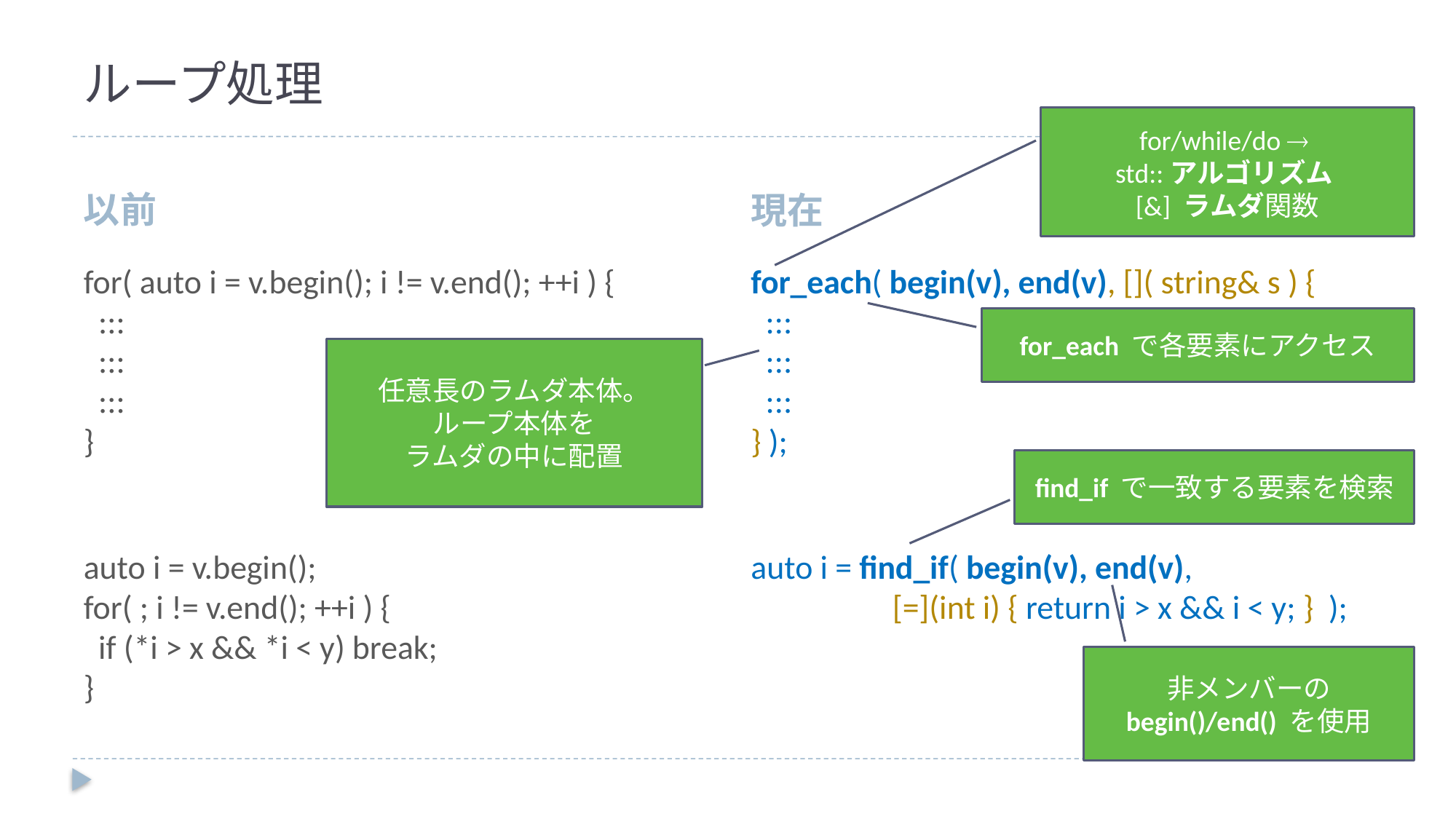

# ループ処理
for/while/do →
std::アルゴリズム
[&] ラムダ関数
以前
現在
for( auto i = v.begin(); i != v.end(); ++i ) {
  :::
  :::
  :::
}

auto i = v.begin();
for( ; i != v.end(); ++i ) {
  if (*i > x && *i < y) break;
}
for_each( begin(v), end(v), []( string& s ) {
  :::
  :::
  :::
} );

auto i = find_if( begin(v), end(v),
                   [=](int i) { return i > x && i < y; }  );
for_each で各要素にアクセス
任意長のラムダ本体。
ループ本体を
ラムダの中に配置
find_if で一致する要素を検索
非メンバーの begin()/end() を使用